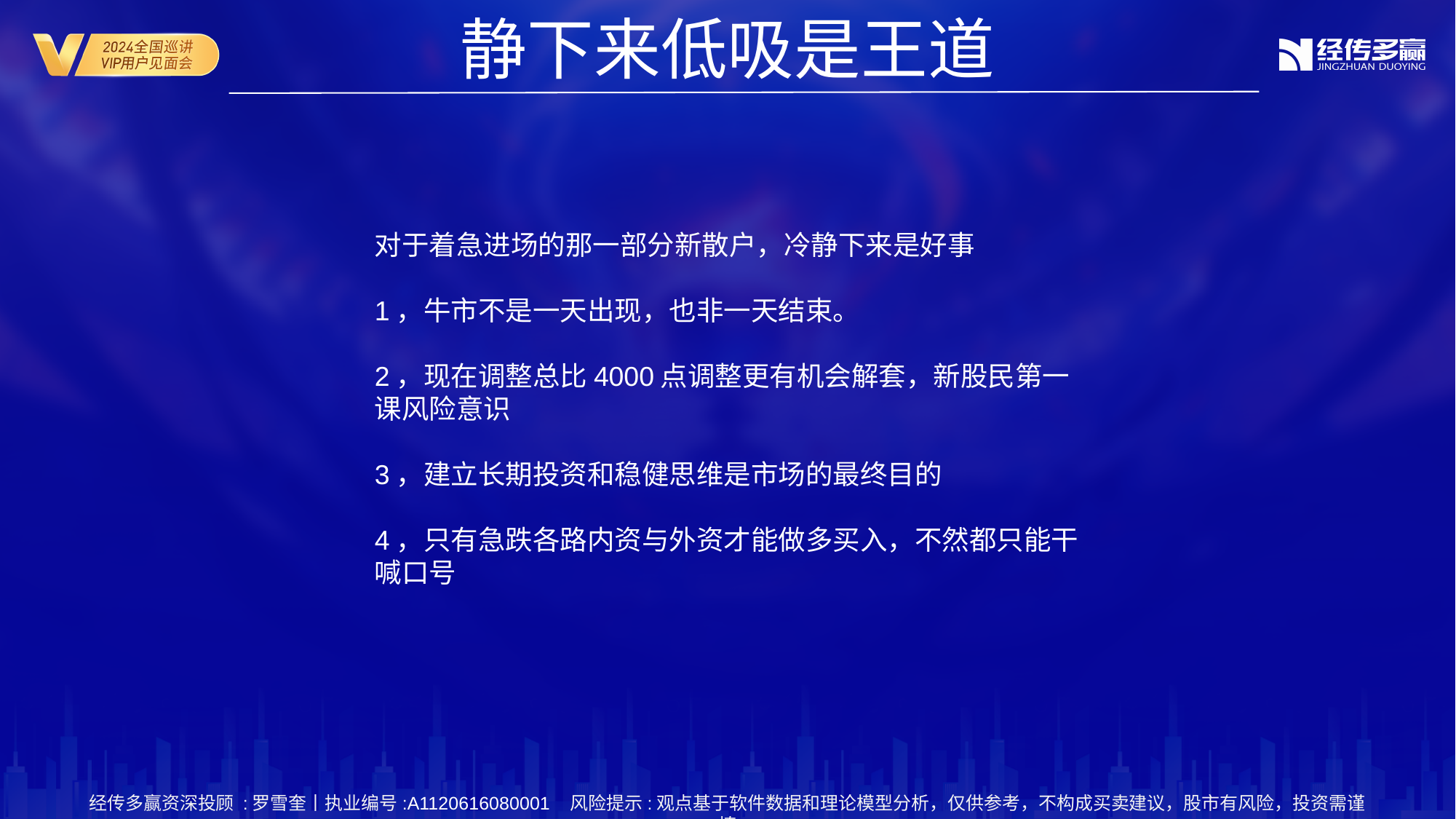

静下来低吸是王道
对于着急进场的那一部分新散户，冷静下来是好事

1，牛市不是一天出现，也非一天结束。

2，现在调整总比4000点调整更有机会解套，新股民第一课风险意识

3，建立长期投资和稳健思维是市场的最终目的

4，只有急跌各路内资与外资才能做多买入，不然都只能干喊口号
经传多赢资深投顾 :罗雪奎丨执业编号:A1120616080001   风险提示:观点基于软件数据和理论模型分析，仅供参考，不构成买卖建议，股市有风险，投资需谨慎